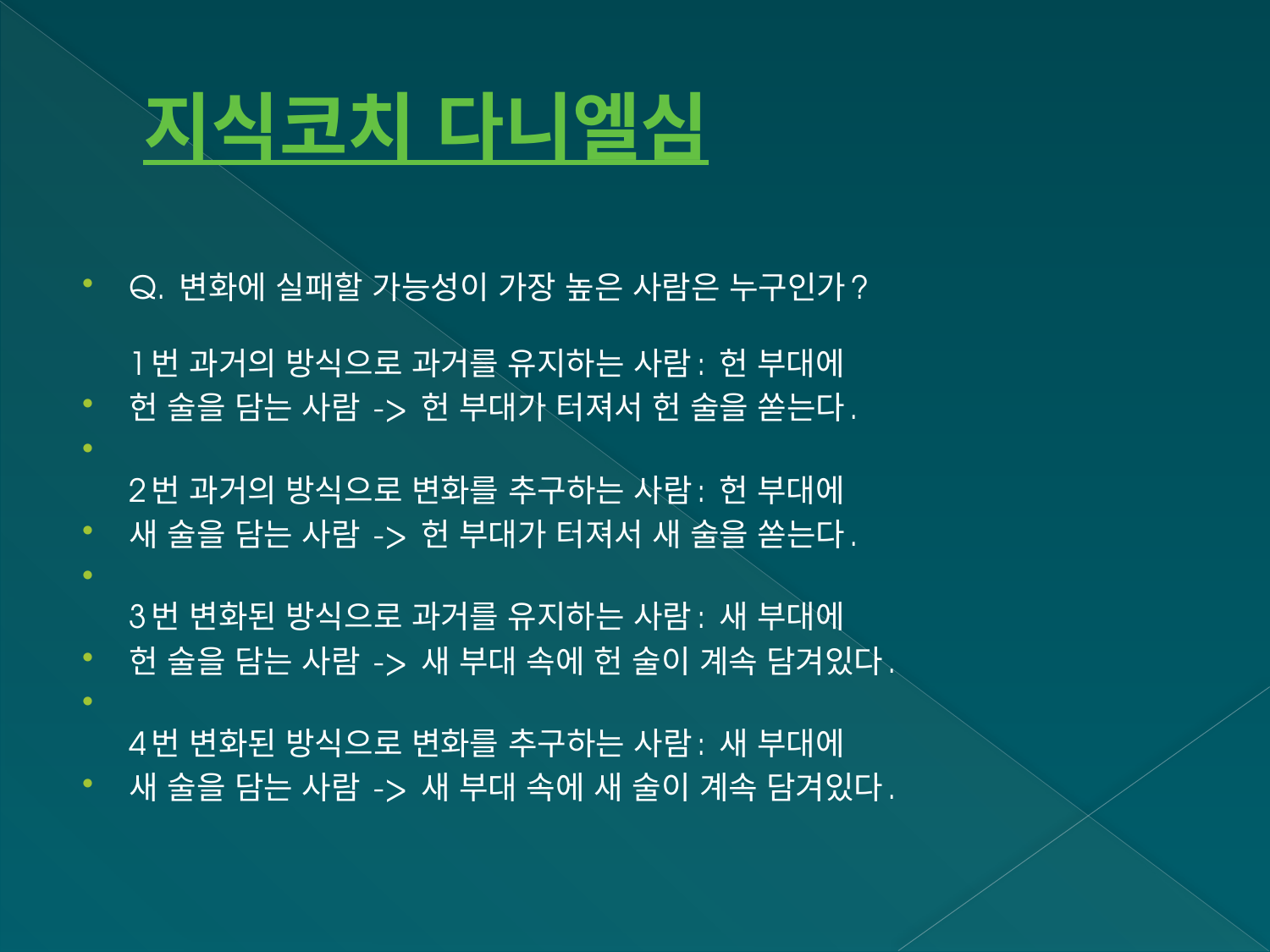

# 지식코치 다니엘심
Q. 변화에 실패할 가능성이 가장 높은 사람은 누구인가?
1번 과거의 방식으로 과거를 유지하는 사람: 헌 부대에
헌 술을 담는 사람 -> 헌 부대가 터져서 헌 술을 쏟는다.
2번 과거의 방식으로 변화를 추구하는 사람: 헌 부대에
새 술을 담는 사람 -> 헌 부대가 터져서 새 술을 쏟는다.
3번 변화된 방식으로 과거를 유지하는 사람: 새 부대에
헌 술을 담는 사람 -> 새 부대 속에 헌 술이 계속 담겨있다.
4번 변화된 방식으로 변화를 추구하는 사람: 새 부대에
새 술을 담는 사람 -> 새 부대 속에 새 술이 계속 담겨있다.